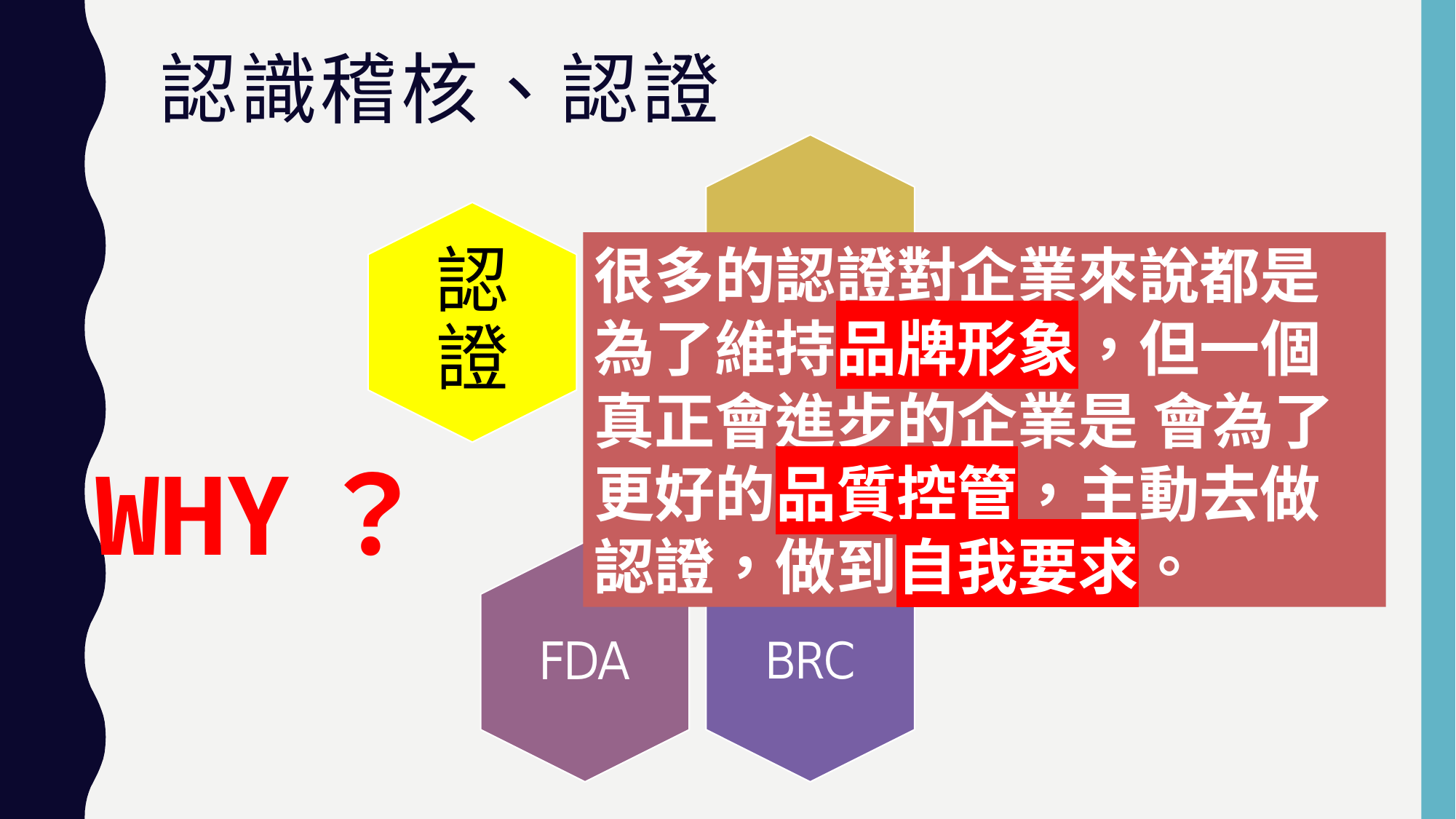

# 認識稽核、認證
GMP
認證
ISO

C-TPAT
BRC
FDA
很多的認證對企業來說都是為了維持品牌形象，但一個真正會進步的企業是 會為了更好的品質控管，主動去做認證，做到自我要求。
WHY？